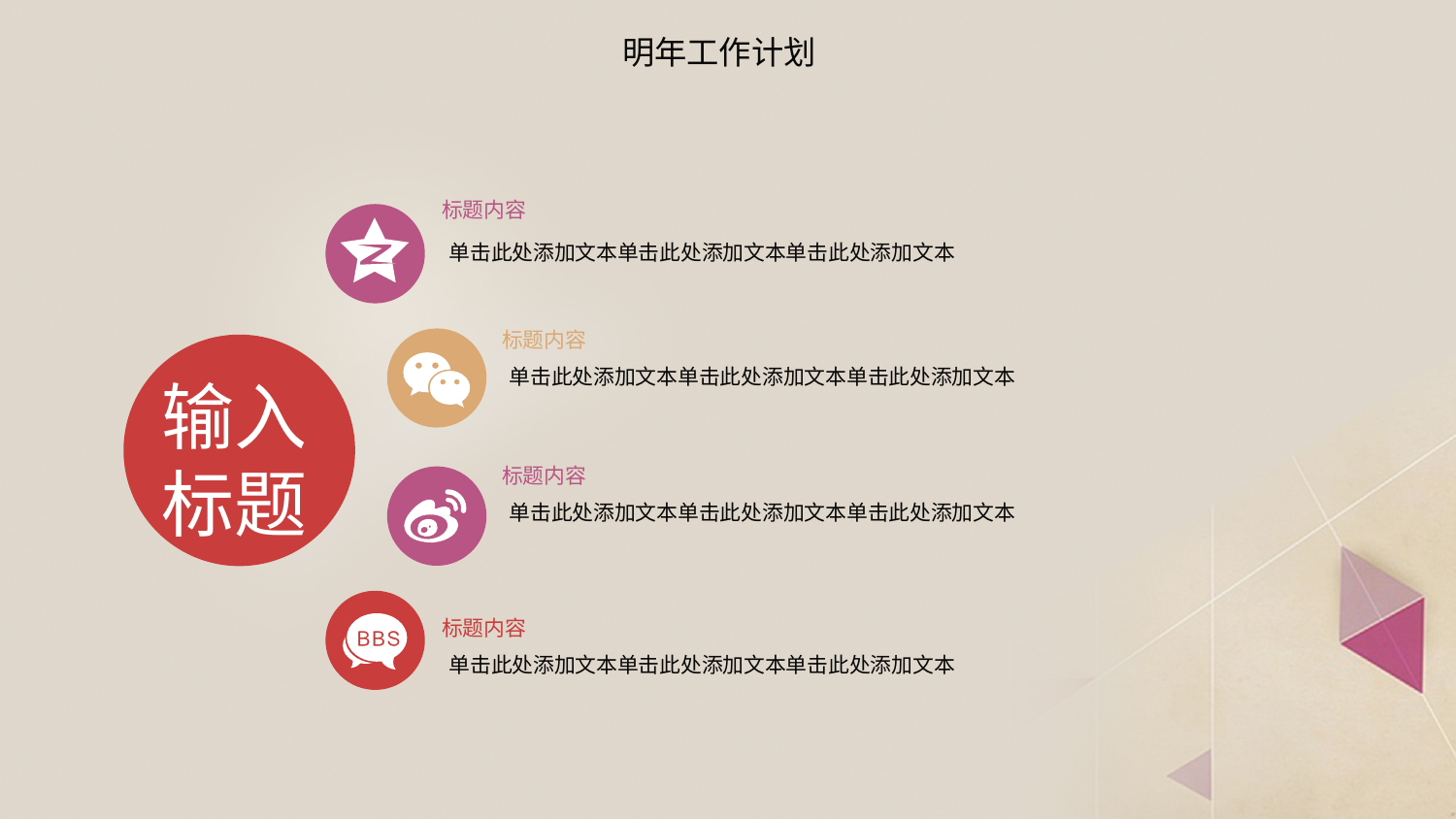

明年工作计划
标题内容

单击此处添加文本单击此处添加文本单击此处添加文本
标题内容

输入标题
单击此处添加文本单击此处添加文本单击此处添加文本
标题内容

单击此处添加文本单击此处添加文本单击此处添加文本

标题内容
单击此处添加文本单击此处添加文本单击此处添加文本